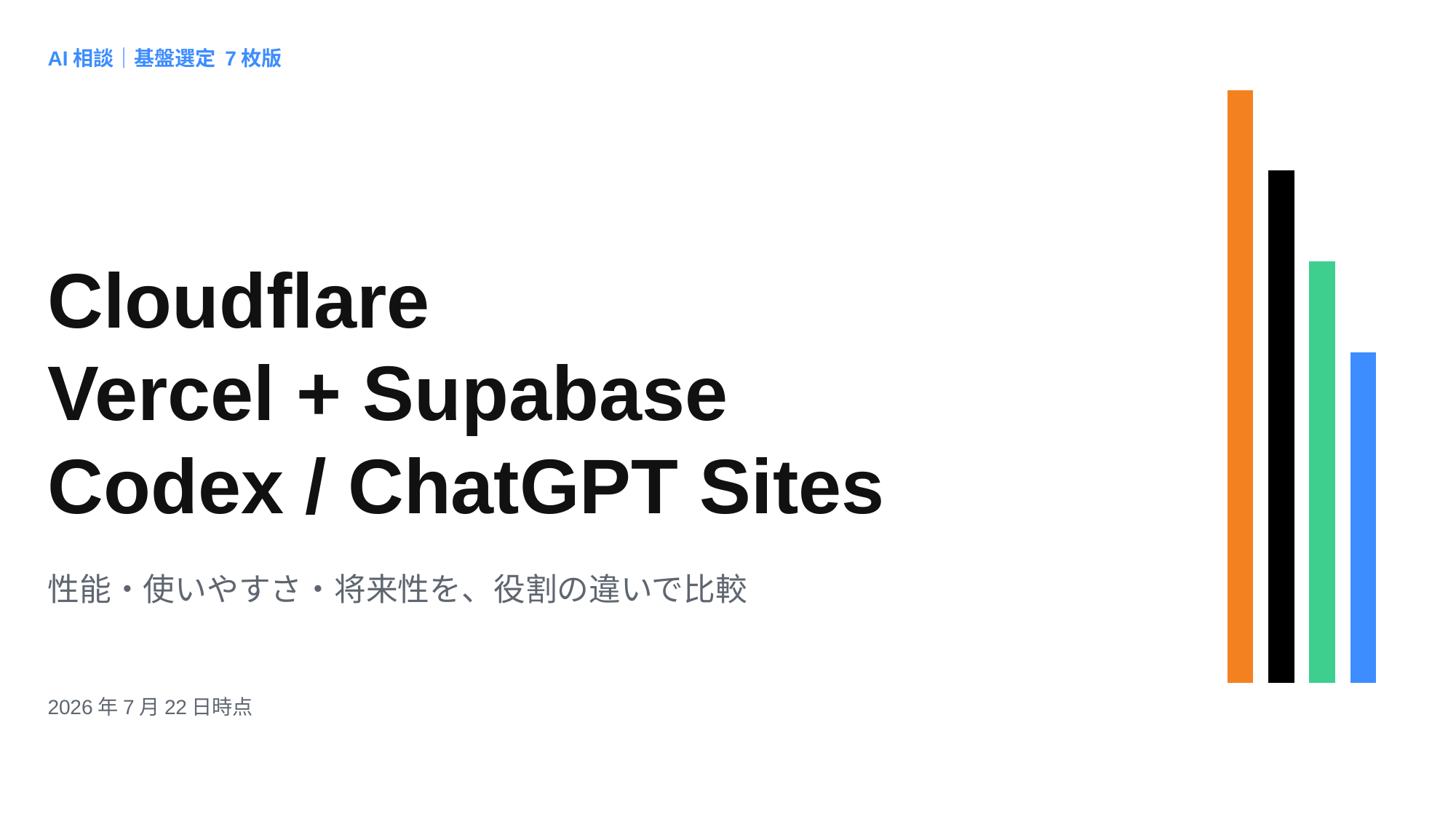

AI相談｜基盤選定 7枚版

Cloudflare
Vercel + Supabase
Codex / ChatGPT Sites

性能・使いやすさ・将来性を、役割の違いで比較
2026年7月22日時点